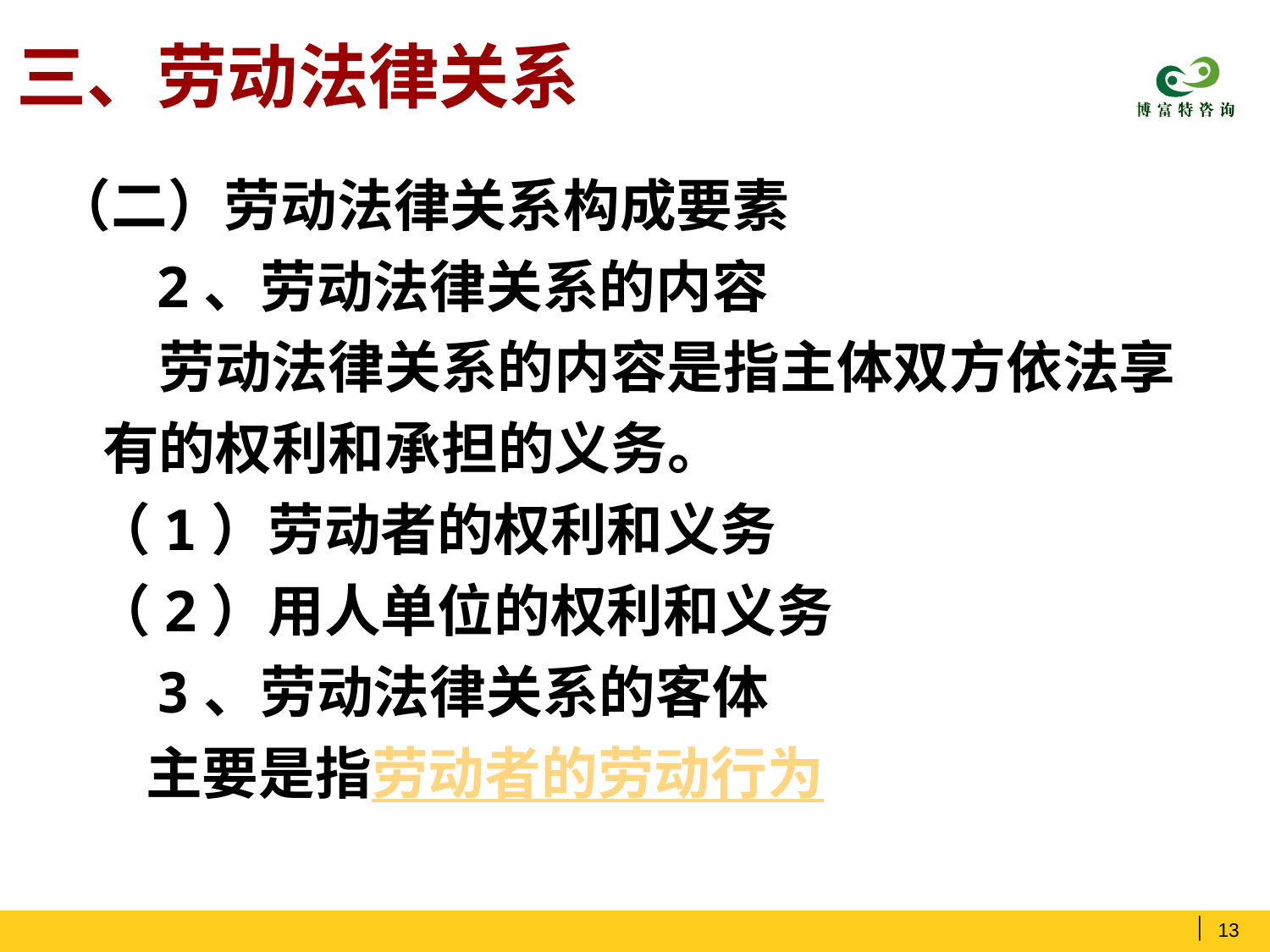

# 三、劳动法律关系
（二）劳动法律关系构成要素
   2、劳动法律关系的内容
       劳动法律关系的内容是指主体双方依法享有的权利和承担的义务。
  （1）劳动者的权利和义务
  （2）用人单位的权利和义务
   3、劳动法律关系的客体
      主要是指劳动者的劳动行为